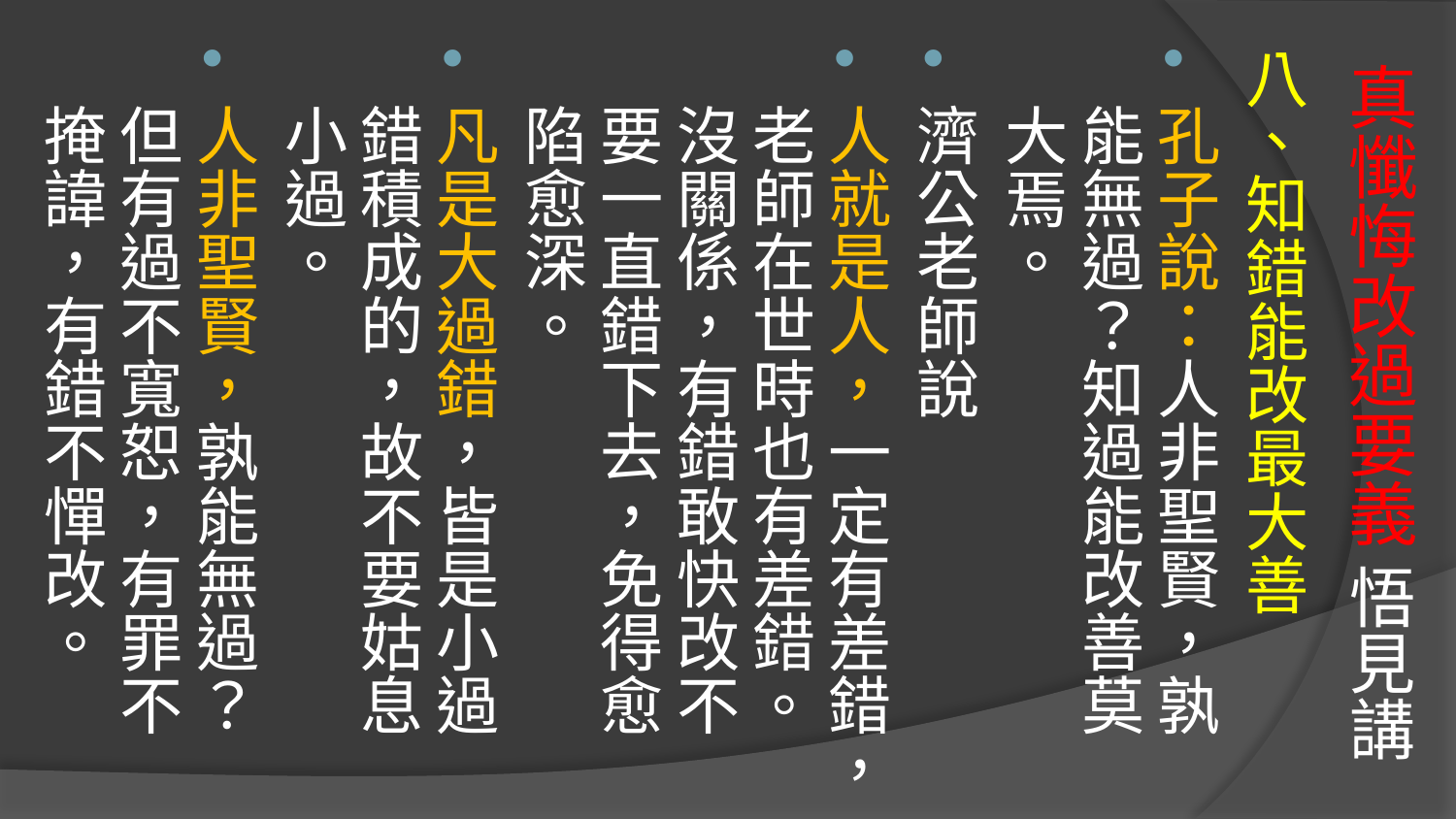

八、知錯能改最大善
孔子說：人非聖賢，孰能無過？知過能改善莫大焉。
濟公老師說
人就是人，一定有差錯，老師在世時也有差錯。沒關係，有錯敢快改不要一直錯下去，免得愈陷愈深。
凡是大過錯，皆是小過錯積成的，故不要姑息小過。
人非聖賢，孰能無過？但有過不寬恕，有罪不掩諱，有錯不憚改。
# 真懺悔改過要義 悟見講